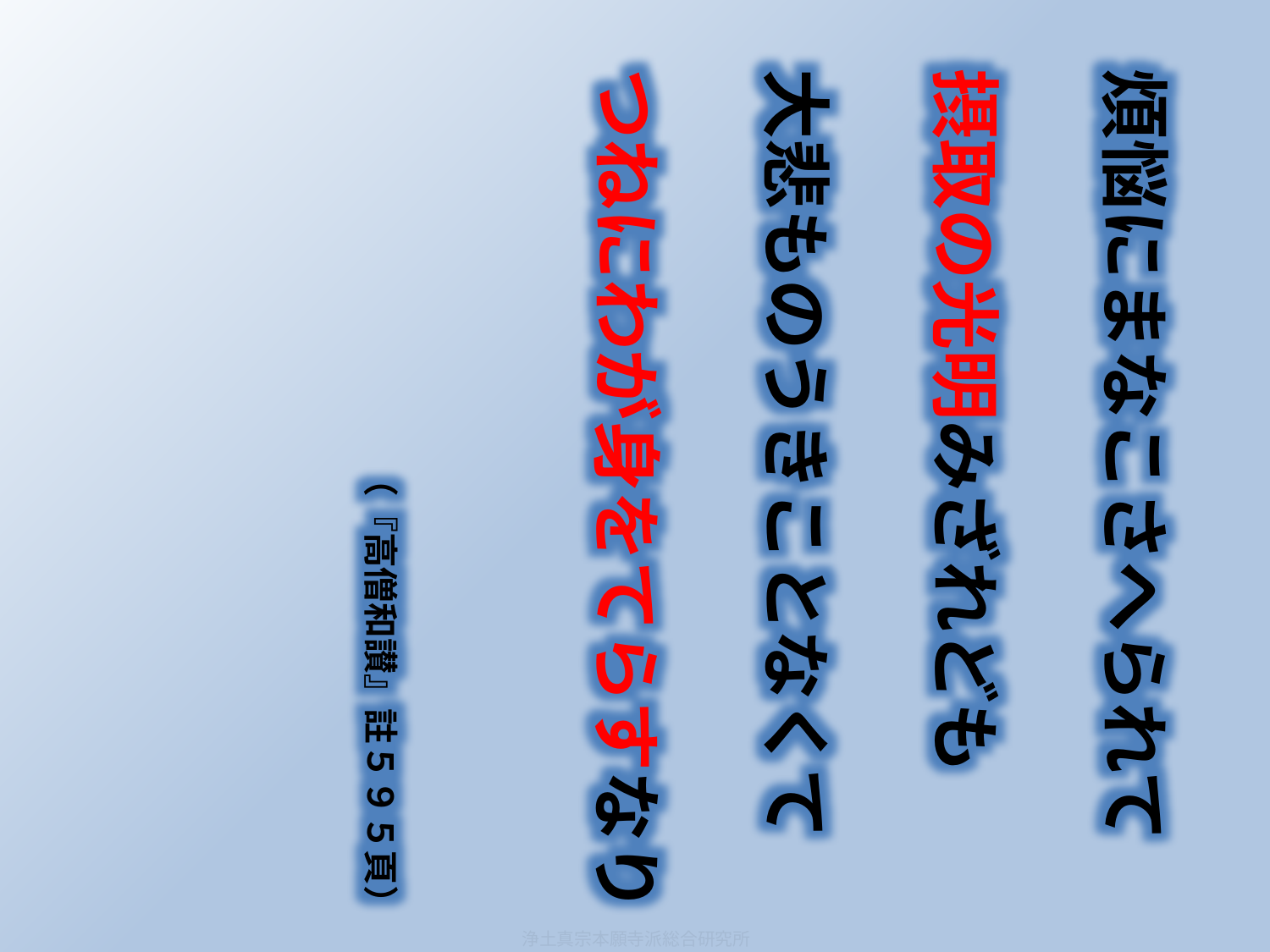

煩悩にまなこさへられて

摂取の光明みざれども

大悲ものうきことなくて

つねにわが身をてらすなり

                                  （『高僧和讃』註５９５頁）